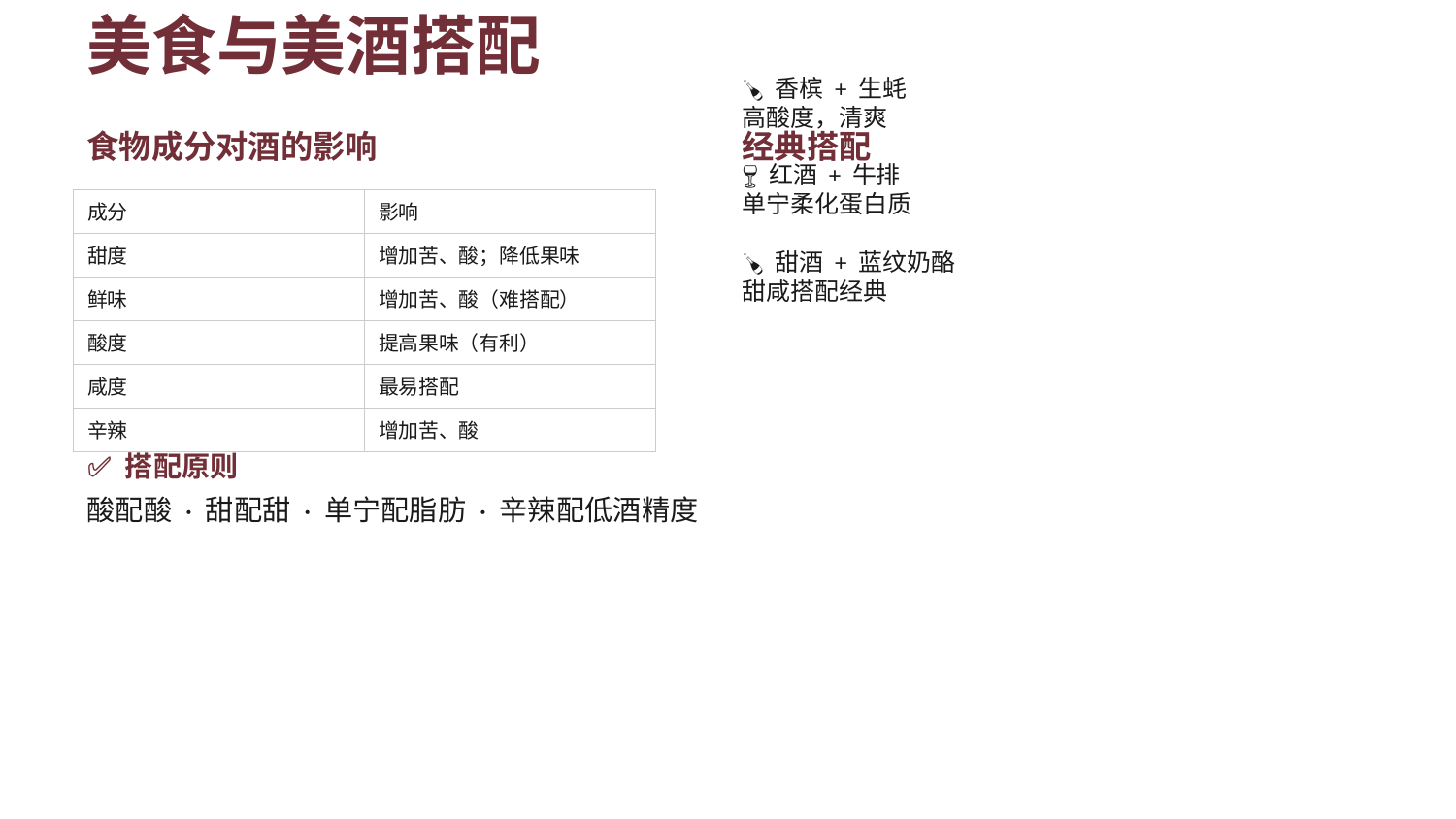

美食与美酒搭配
食物成分对酒的影响
经典搭配
| 成分 | 影响 |
| --- | --- |
| 甜度 | 增加苦、酸；降低果味 |
| 鲜味 | 增加苦、酸（难搭配） |
| 酸度 | 提高果味（有利） |
| 咸度 | 最易搭配 |
| 辛辣 | 增加苦、酸 |
🍾 香槟 + 生蚝
高酸度，清爽

🍷 红酒 + 牛排
单宁柔化蛋白质

🍾 甜酒 + 蓝纹奶酪
甜咸搭配经典
✅ 搭配原则
酸配酸 · 甜配甜 · 单宁配脂肪 · 辛辣配低酒精度